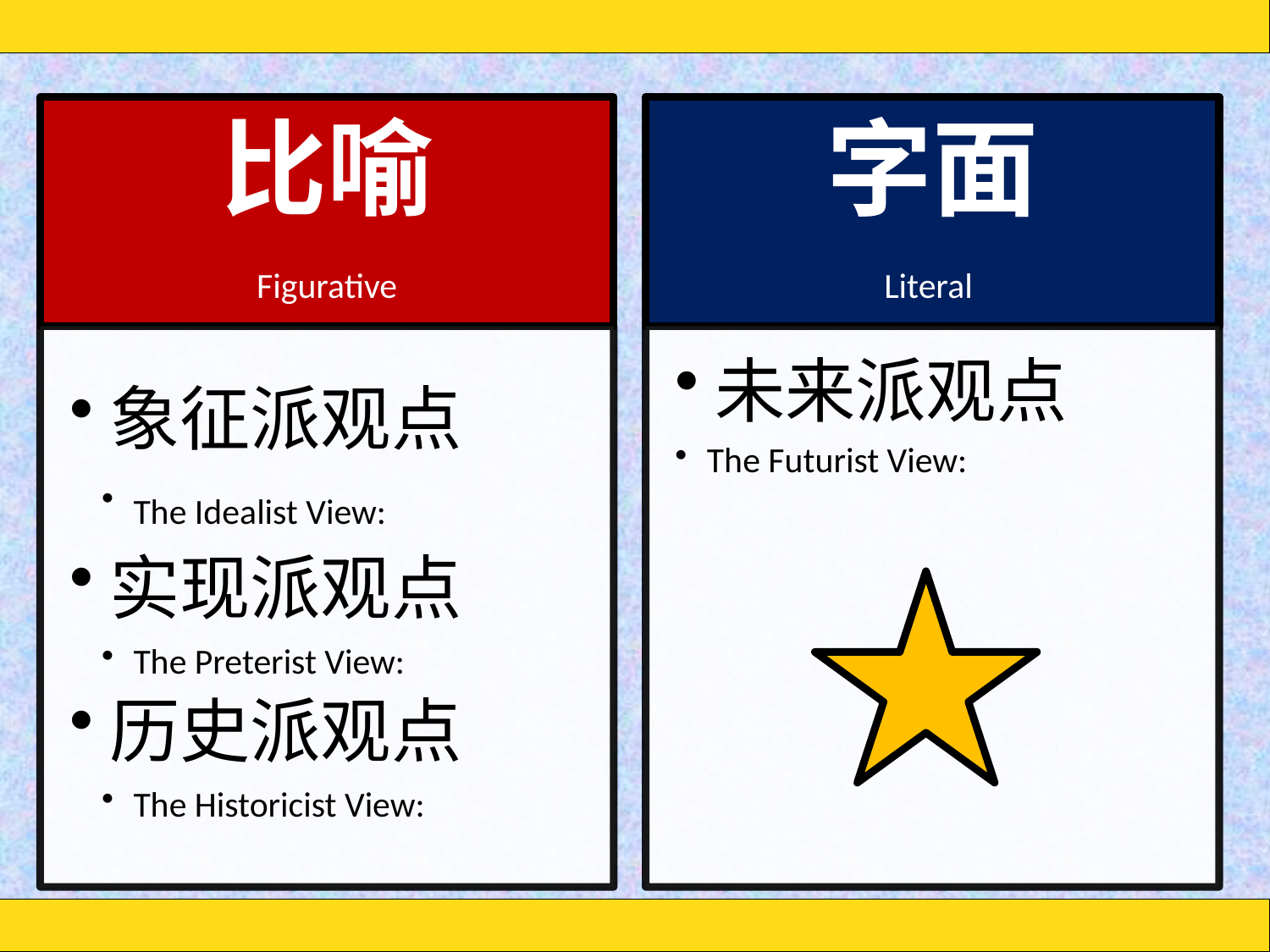

比喻
Figurative
象征派观点
The Idealist View:
实现派观点
The Preterist View:
历史派观点
The Historicist View:
字面
Literal
未来派观点
The Futurist View: